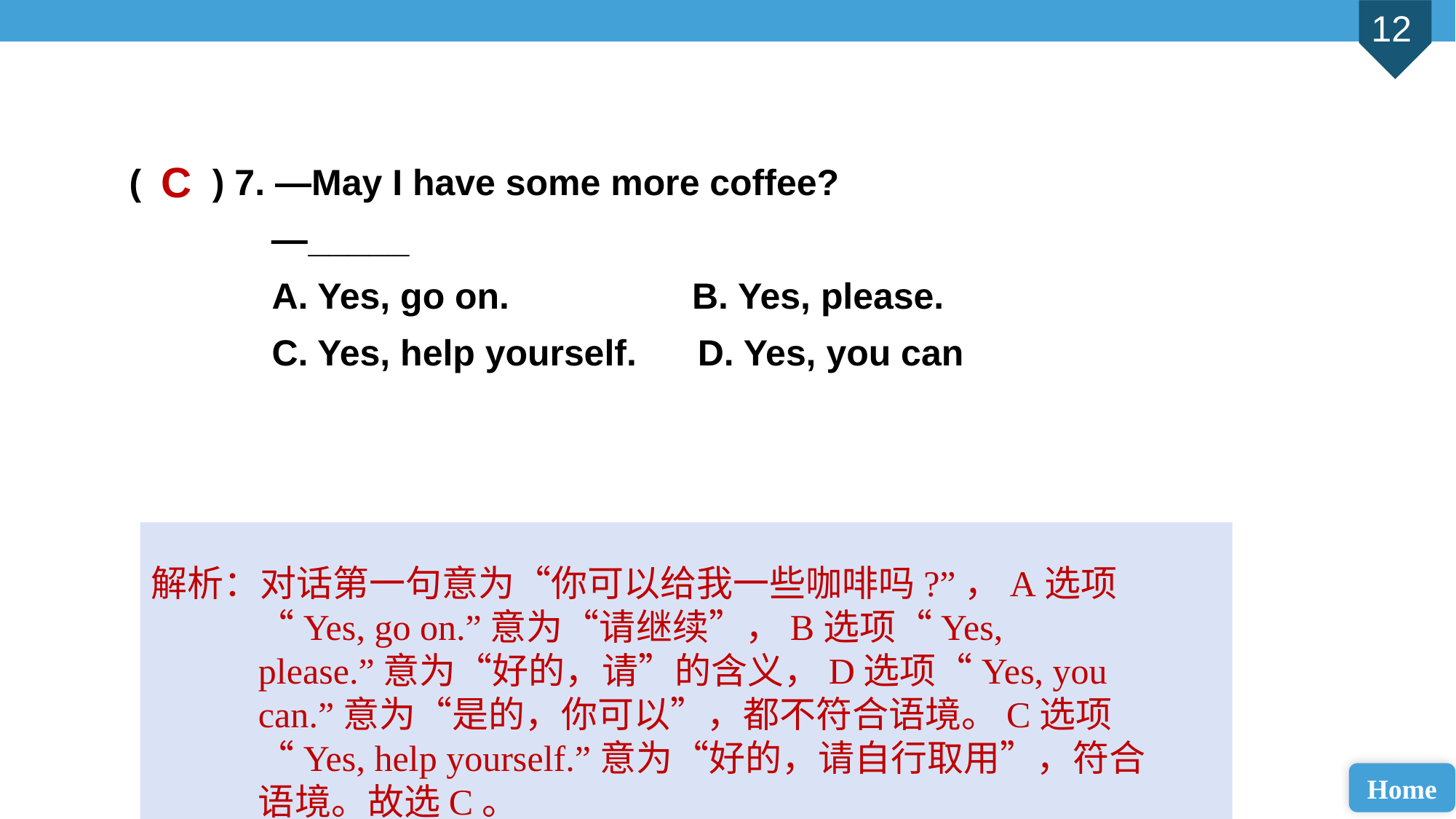

(       ) 7. —May I have some more coffee?
              —_____
              A. Yes, go on.                  B. Yes, please.
              C. Yes, help yourself.      D. Yes, you can
C

解析：对话第一句意为“你可以给我一些咖啡吗?”，A选项“Yes, go on.”意为“请继续”，B选项“Yes, please.”意为“好的，请”的含义，D选项“Yes, you can.”意为“是的，你可以”，都不符合语境。C选项“Yes, help yourself.”意为“好的，请自行取用”，符合语境。故选C。